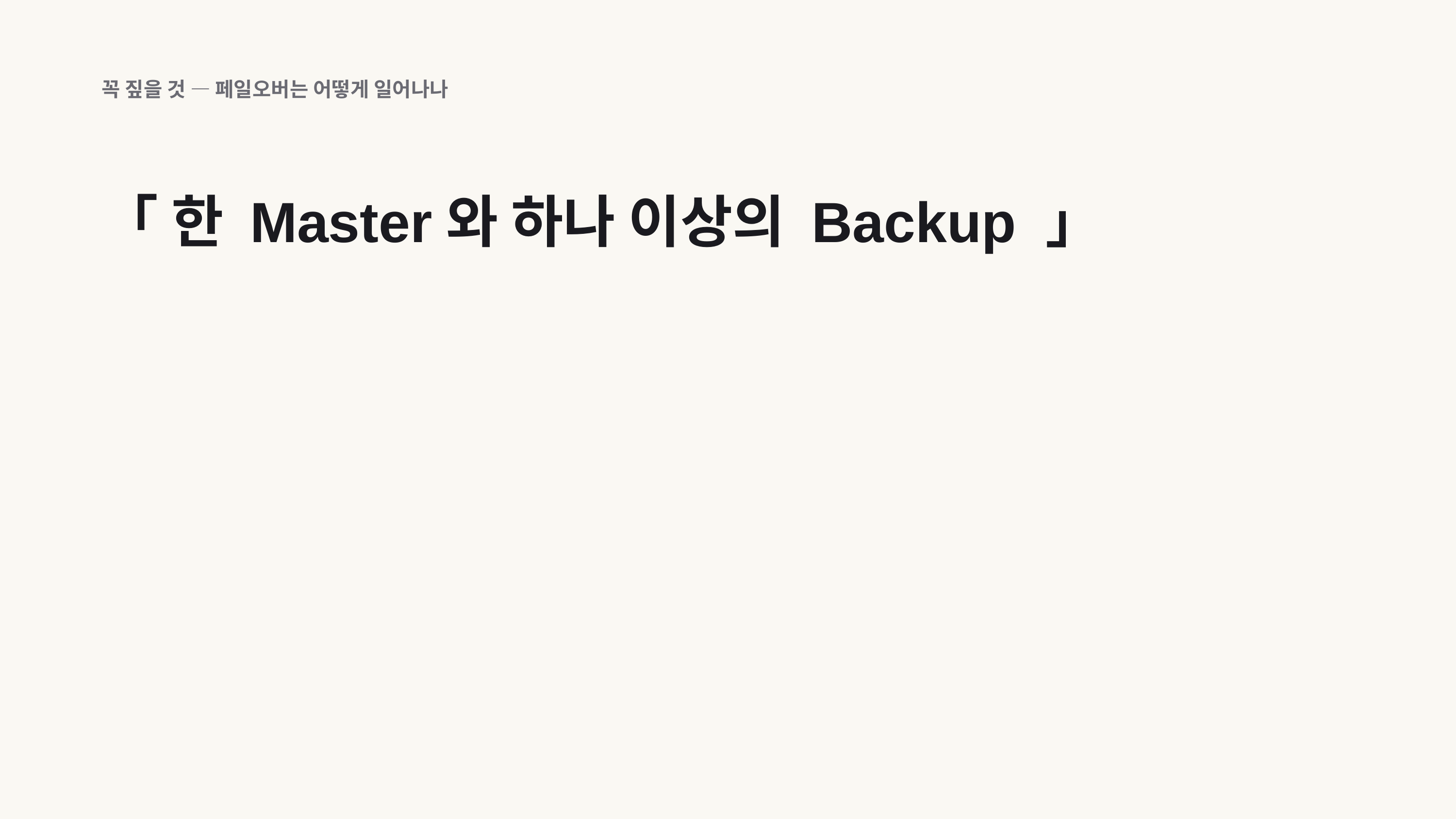

꼭 짚을 것 — 페일오버는 어떻게 일어나나
「 한 Master와 하나 이상의 Backup 」